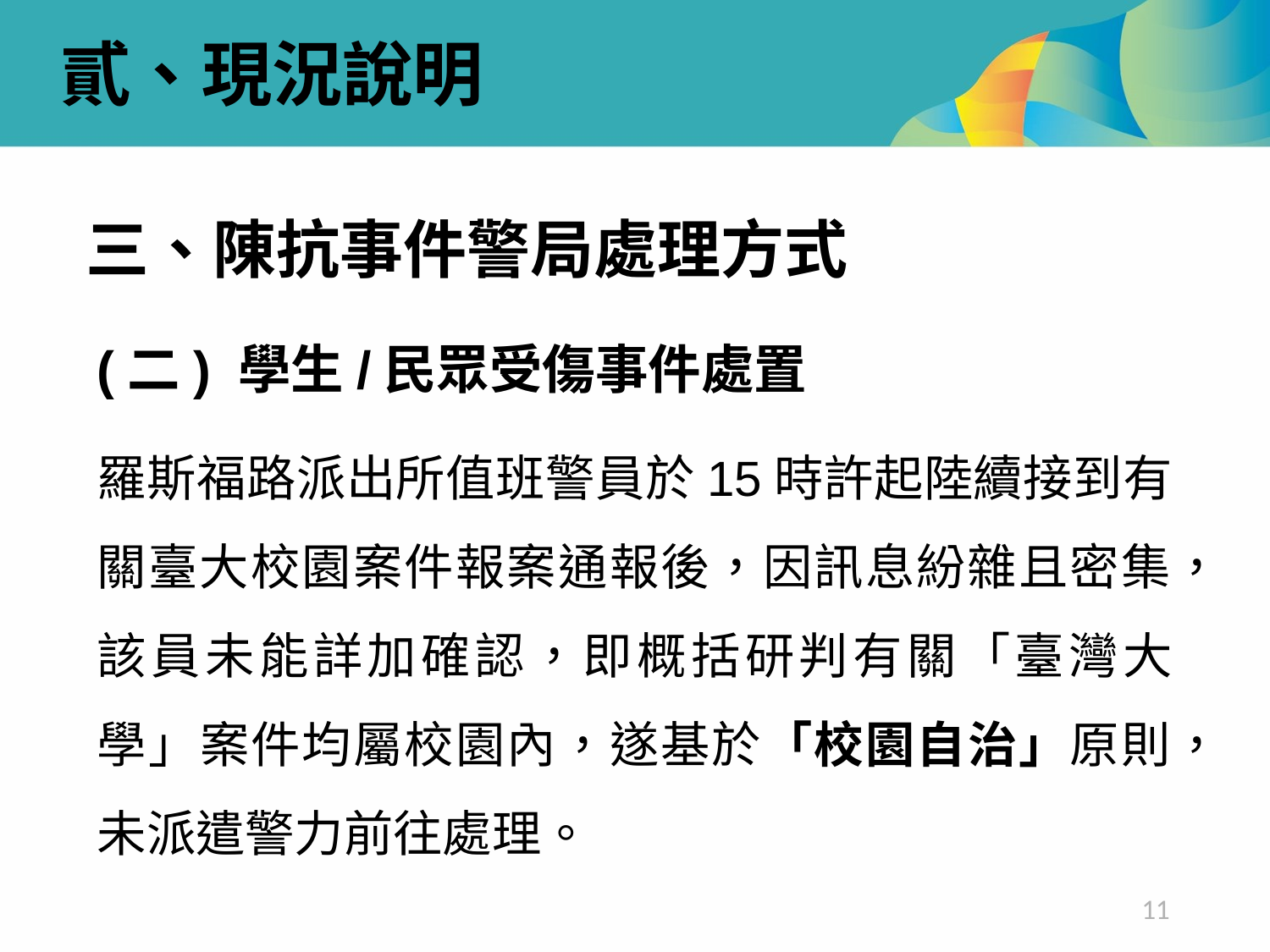

貳、現況說明
三、陳抗事件警局處理方式
(二) 學生/民眾受傷事件處置
羅斯福路派出所值班警員於15時許起陸續接到有關臺大校園案件報案通報後，因訊息紛雜且密集，該員未能詳加確認，即概括研判有關「臺灣大學」案件均屬校園內，遂基於「校園自治」原則，未派遣警力前往處理。
11